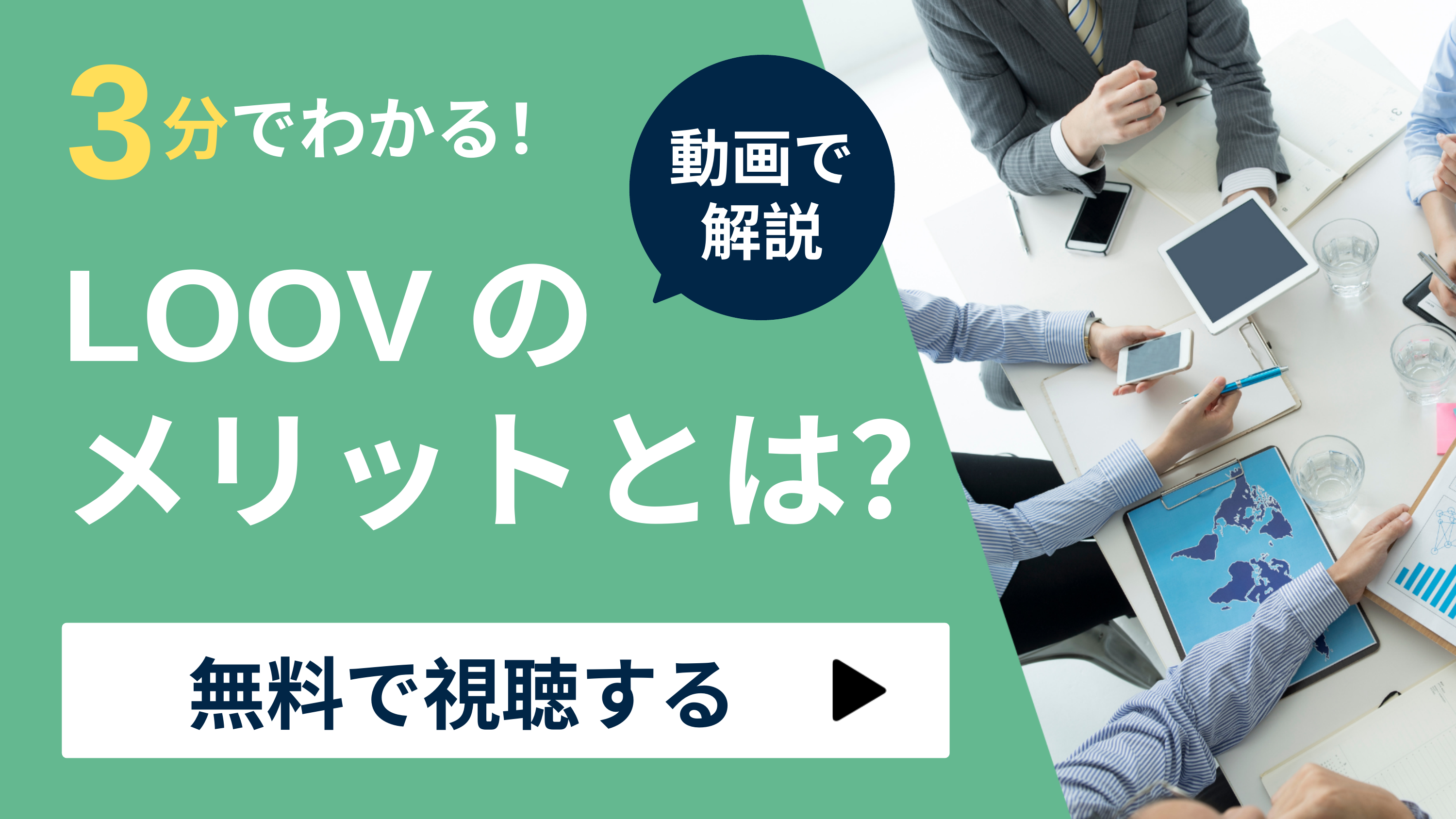

3
分でわかる！

動画で
解説

LOOVの
メリットとは？

無料で視聴する